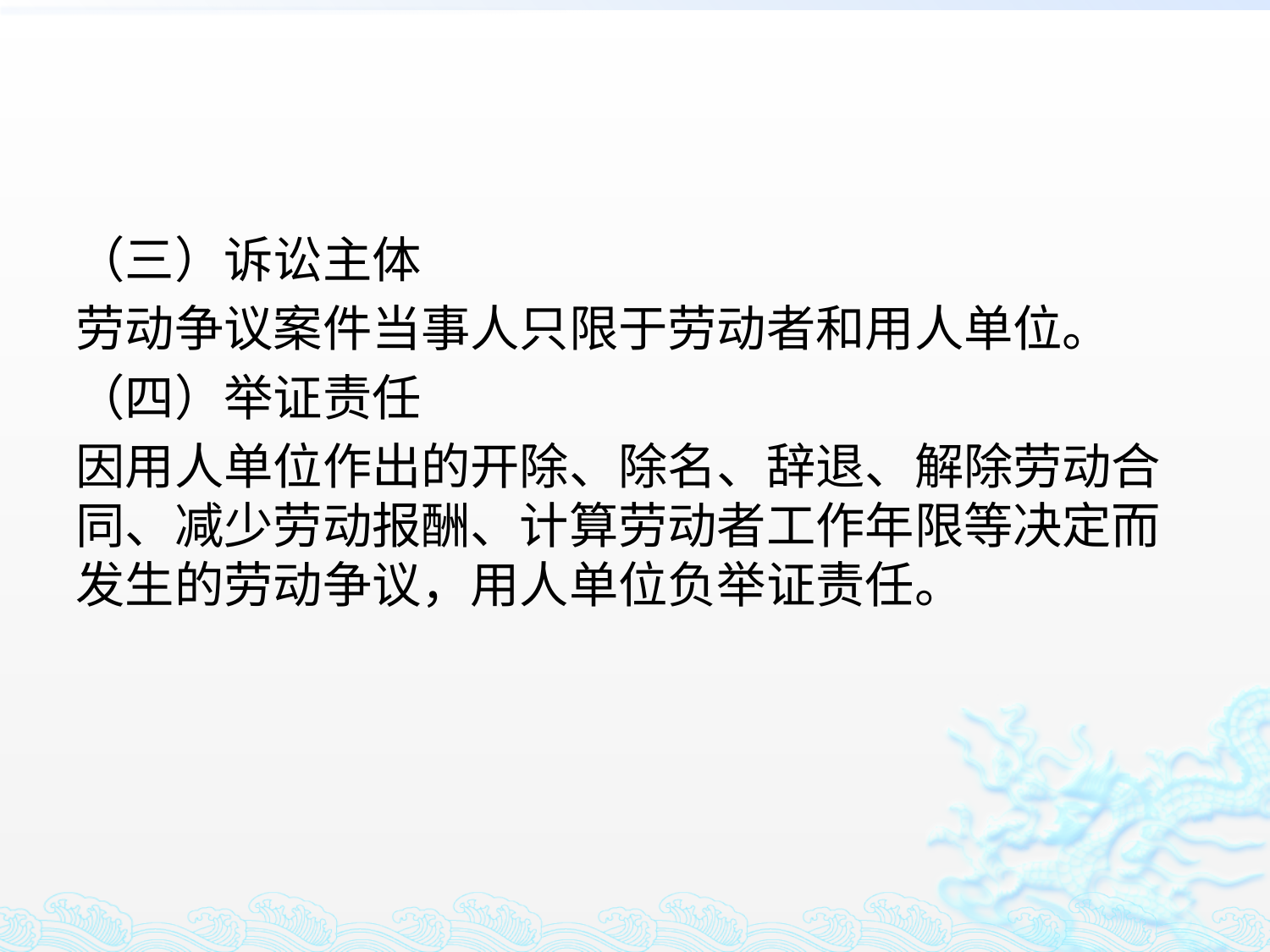

#
（三）诉讼主体
劳动争议案件当事人只限于劳动者和用人单位。
（四）举证责任
因用人单位作出的开除、除名、辞退、解除劳动合同、减少劳动报酬、计算劳动者工作年限等决定而发生的劳动争议，用人单位负举证责任。